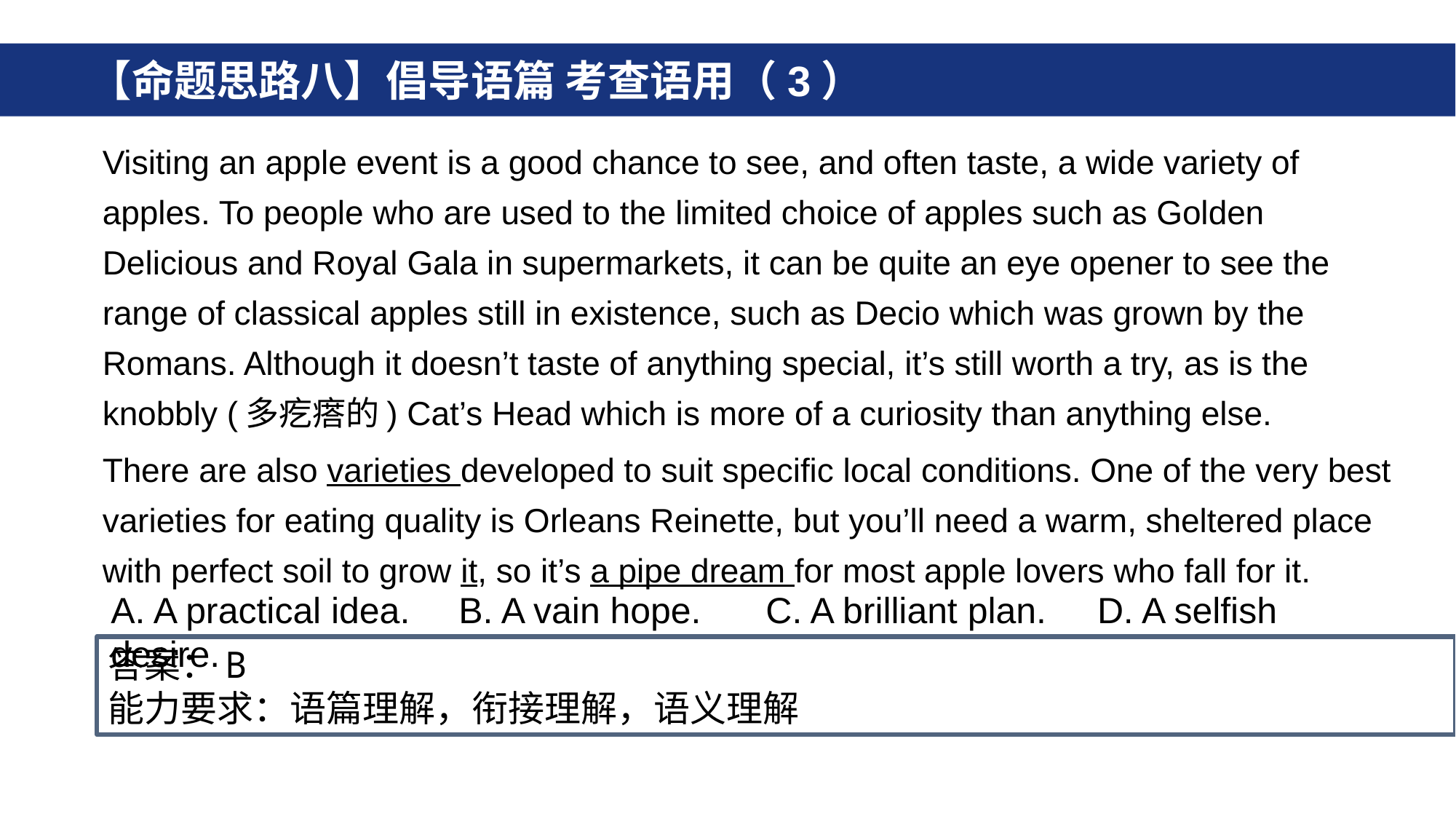

# 【命题思路八】倡导语篇 考查语用（3）
Visiting an apple event is a good chance to see, and often taste, a wide variety of apples. To people who are used to the limited choice of apples such as Golden Delicious and Royal Gala in supermarkets, it can be quite an eye opener to see the range of classical apples still in existence, such as Decio which was grown by the Romans. Although it doesn’t taste of anything special, it’s still worth a try, as is the knobbly (多疙瘩的) Cat’s Head which is more of a curiosity than anything else.
There are also varieties developed to suit specific local conditions. One of the very best varieties for eating quality is Orleans Reinette, but you’ll need a warm, sheltered place with perfect soil to grow it, so it’s a pipe dream for most apple lovers who fall for it.

A. A practical idea.  	  B. A vain hope.  	C. A brilliant plan.     D. A selfish desire.
答案：B
能力要求：语篇理解，衔接理解，语义理解